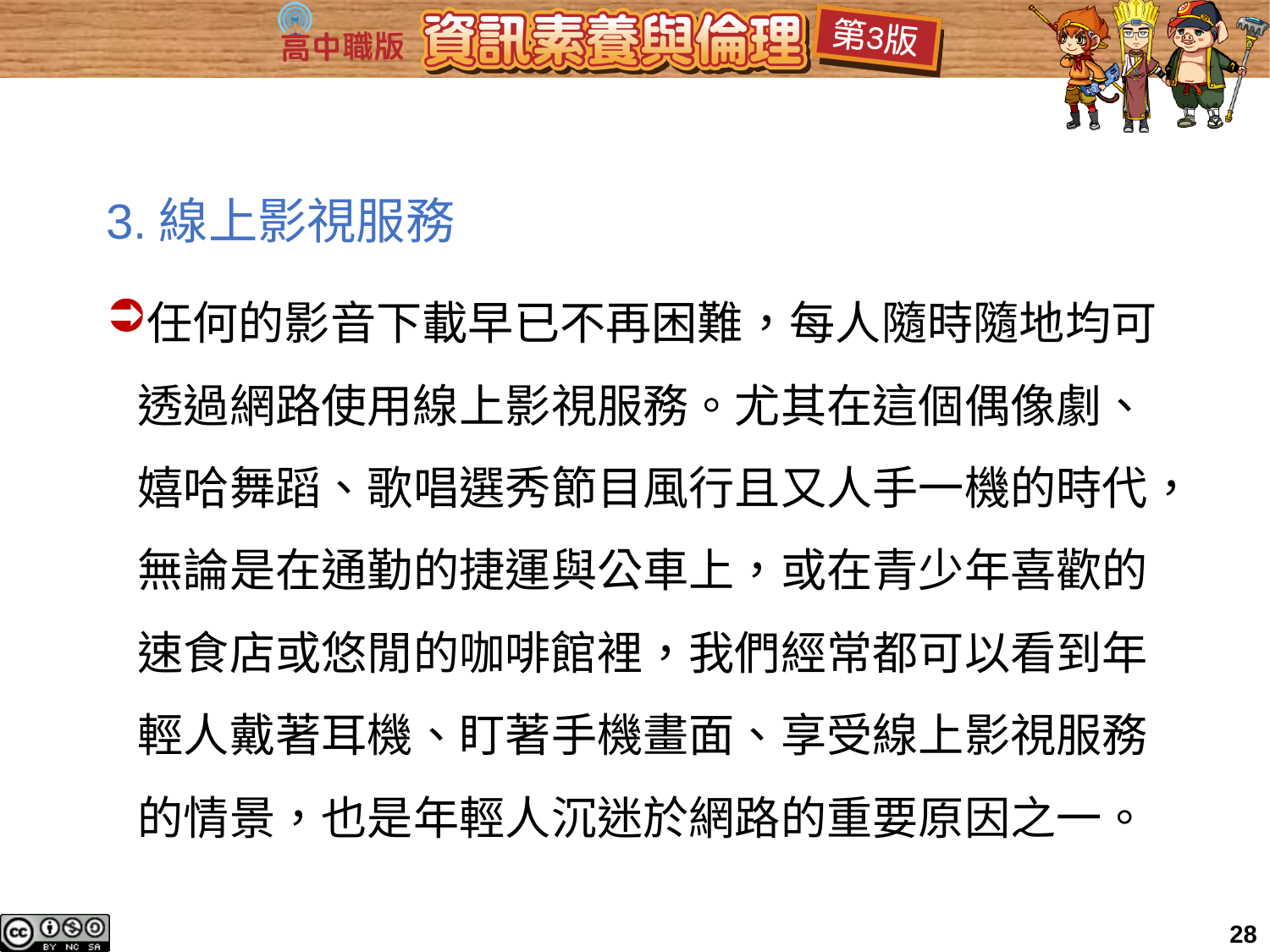

3.線上影視服務
任何的影音下載早已不再困難，每人隨時隨地均可透過網路使用線上影視服務。尤其在這個偶像劇、嬉哈舞蹈、歌唱選秀節目風行且又人手一機的時代，無論是在通勤的捷運與公車上，或在青少年喜歡的速食店或悠閒的咖啡館裡，我們經常都可以看到年輕人戴著耳機、盯著手機畫面、享受線上影視服務的情景，也是年輕人沉迷於網路的重要原因之一。
28